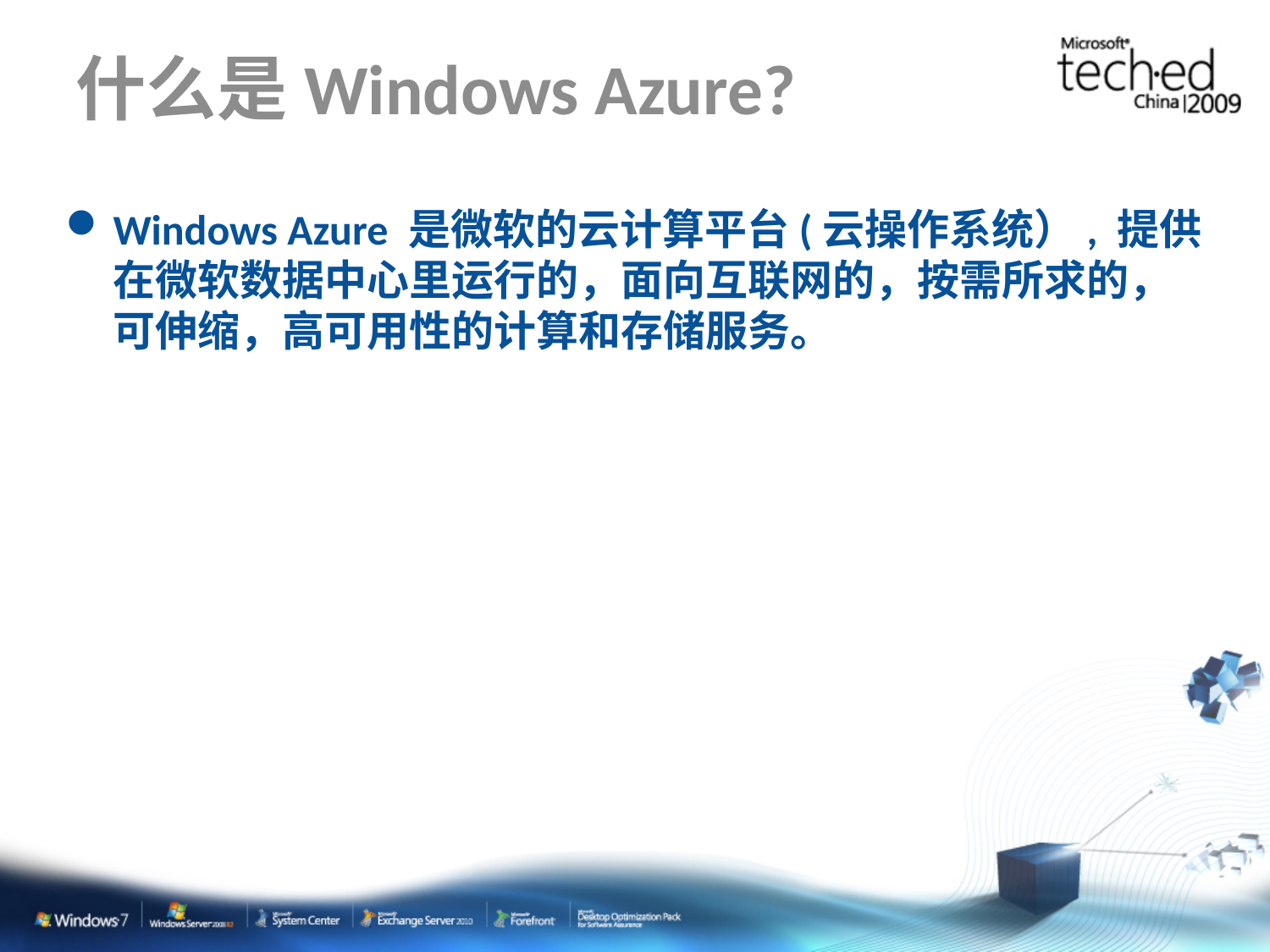

# 什么是Windows Azure?
Windows Azure 是微软的云计算平台(云操作系统）, 提供在微软数据中心里运行的，面向互联网的，按需所求的，可伸缩，高可用性的计算和存储服务。